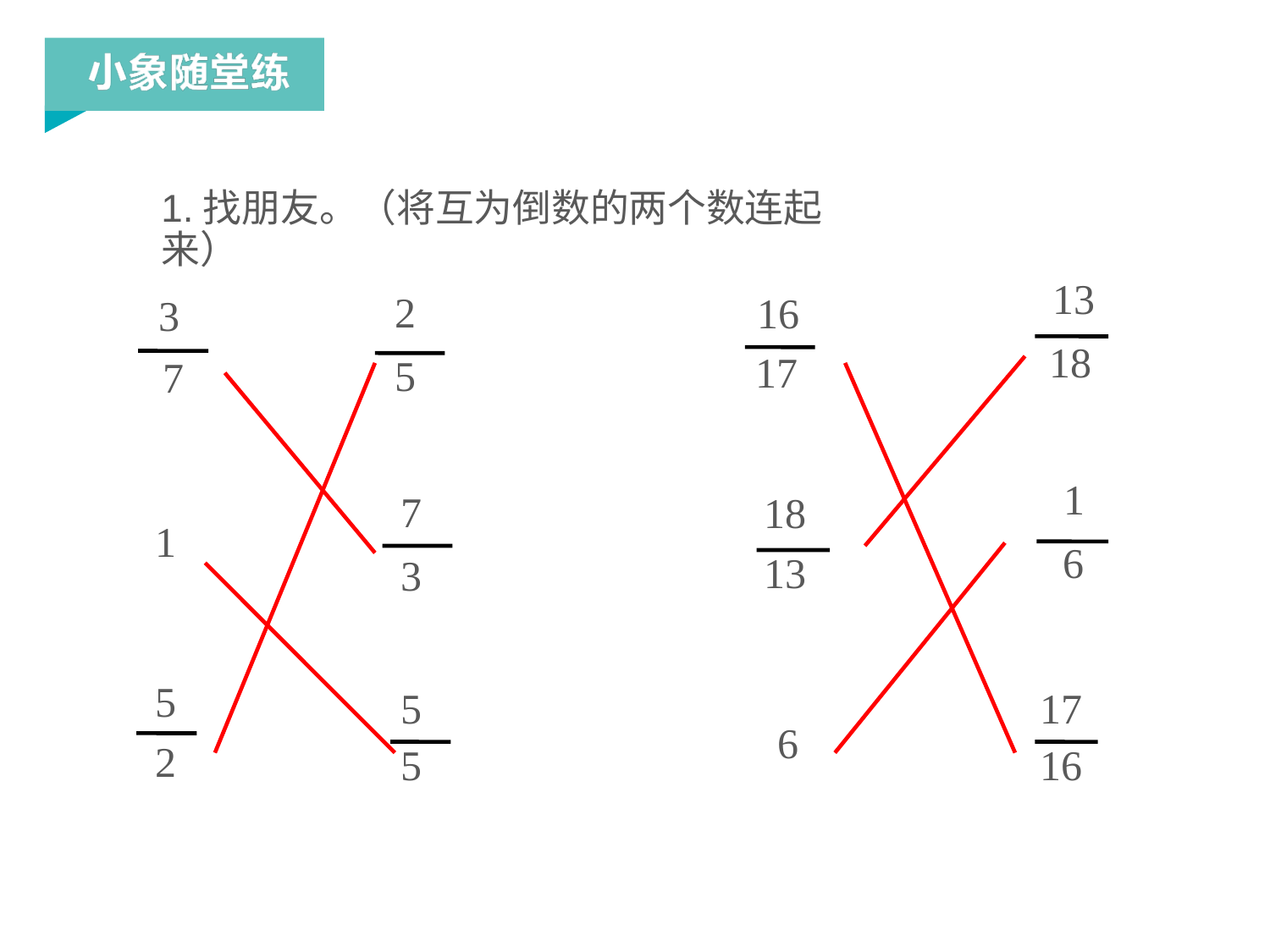

1.找朋友。（将互为倒数的两个数连起来）
13
2
16
3
18

17
5
7

1
7
18
1
6
13

3

5
5
17
6
2
5
16